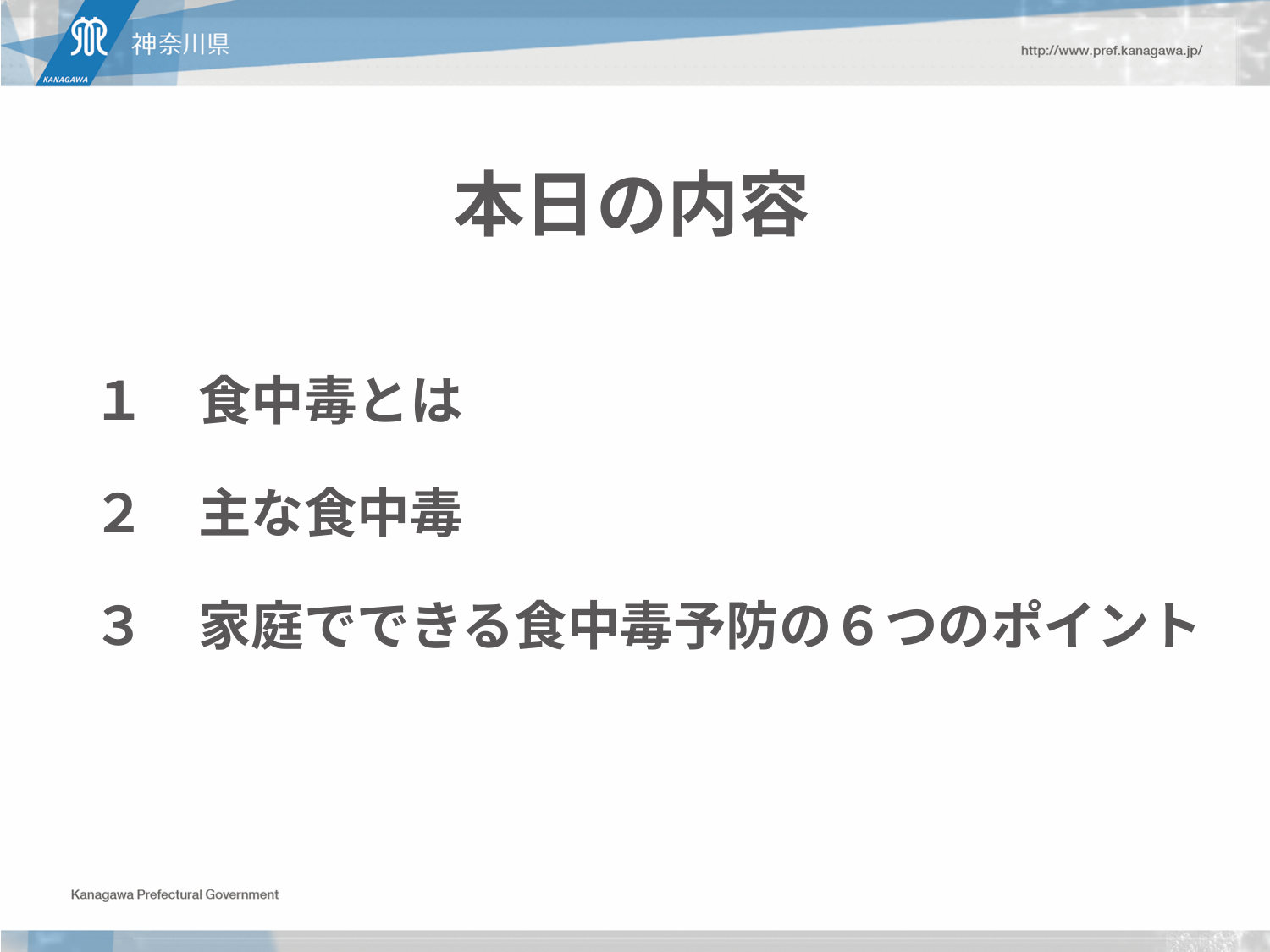

# 本日の内容
１　食中毒とは
２　主な食中毒
３　家庭でできる食中毒予防の６つのポイント